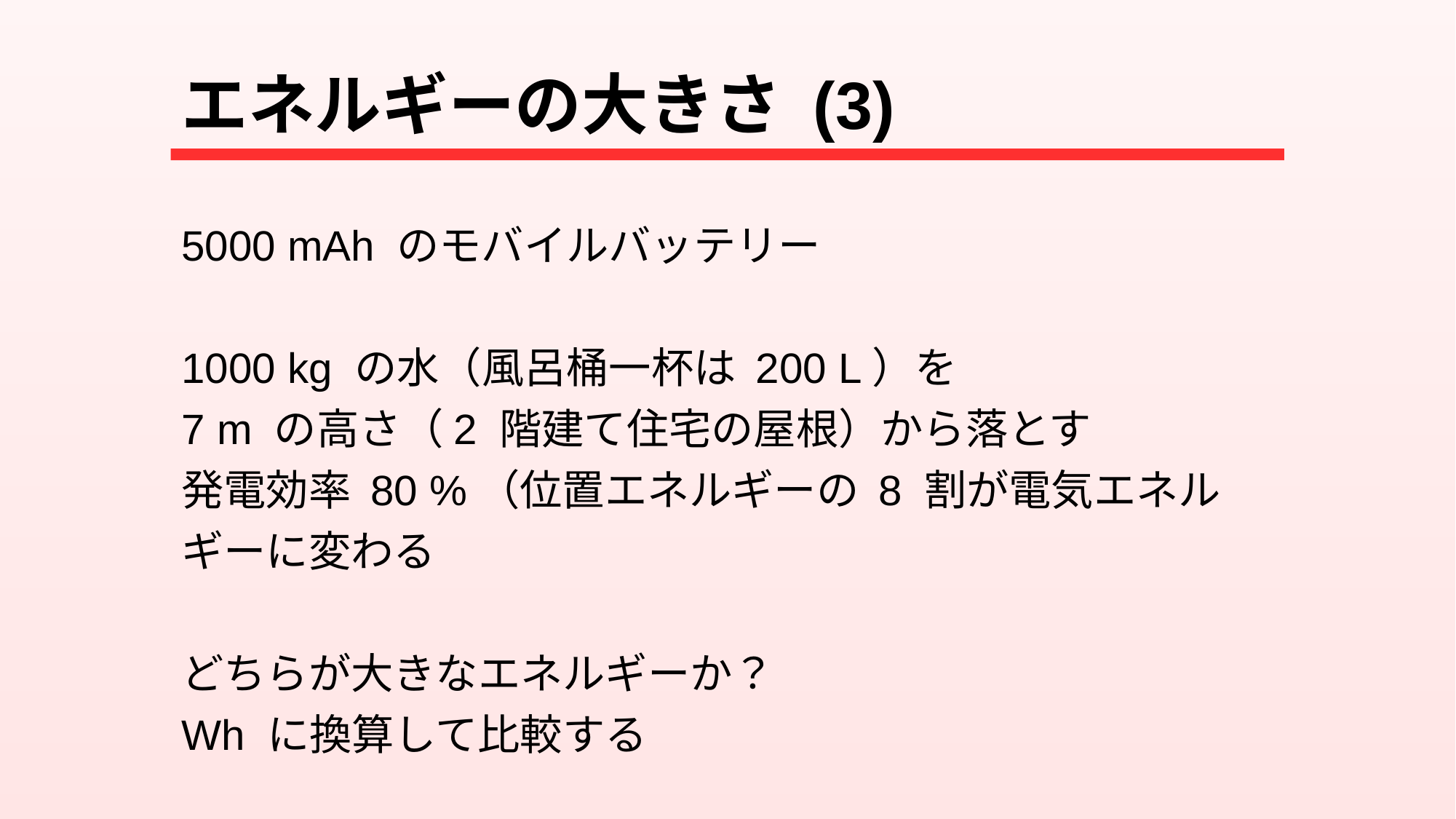

# エネルギーの大きさ (3)
5000 mAh のモバイルバッテリー

1000 kg の水（風呂桶一杯は 200 L）を
7 m の高さ（2 階建て住宅の屋根）から落とす
発電効率 80 %（位置エネルギーの 8 割が電気エネルギーに変わる

どちらが大きなエネルギーか？
Wh に換算して比較する